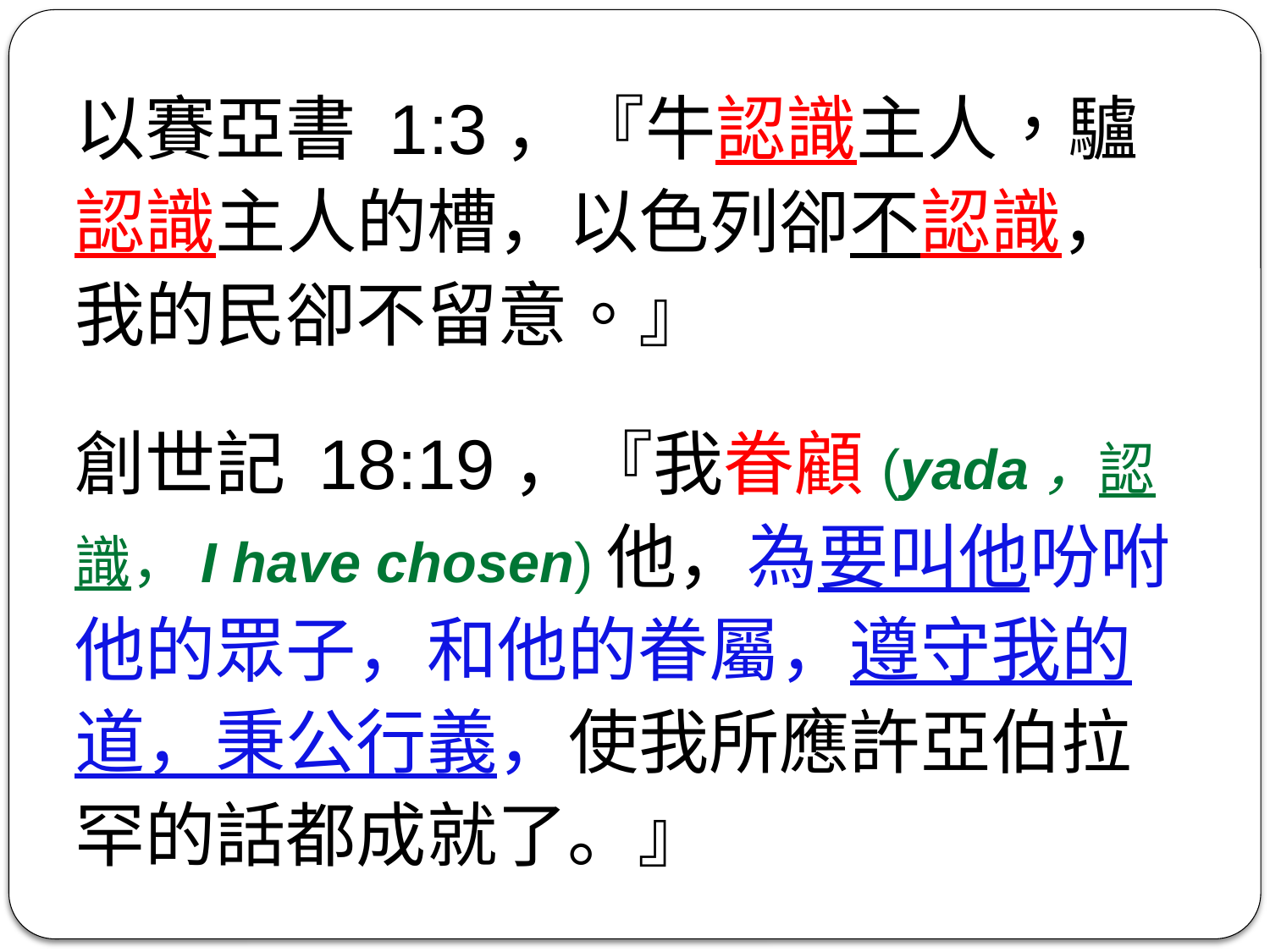

以賽亞書 1:3，『牛認識主人，驢認識主人的槽，以色列卻不認識，我的民卻不留意。』
創世記 18:19，『我眷顧(yada，認識，I have chosen)他，為要叫他吩咐他的眾子，和他的眷屬，遵守我的道，秉公行義，使我所應許亞伯拉罕的話都成就了。』